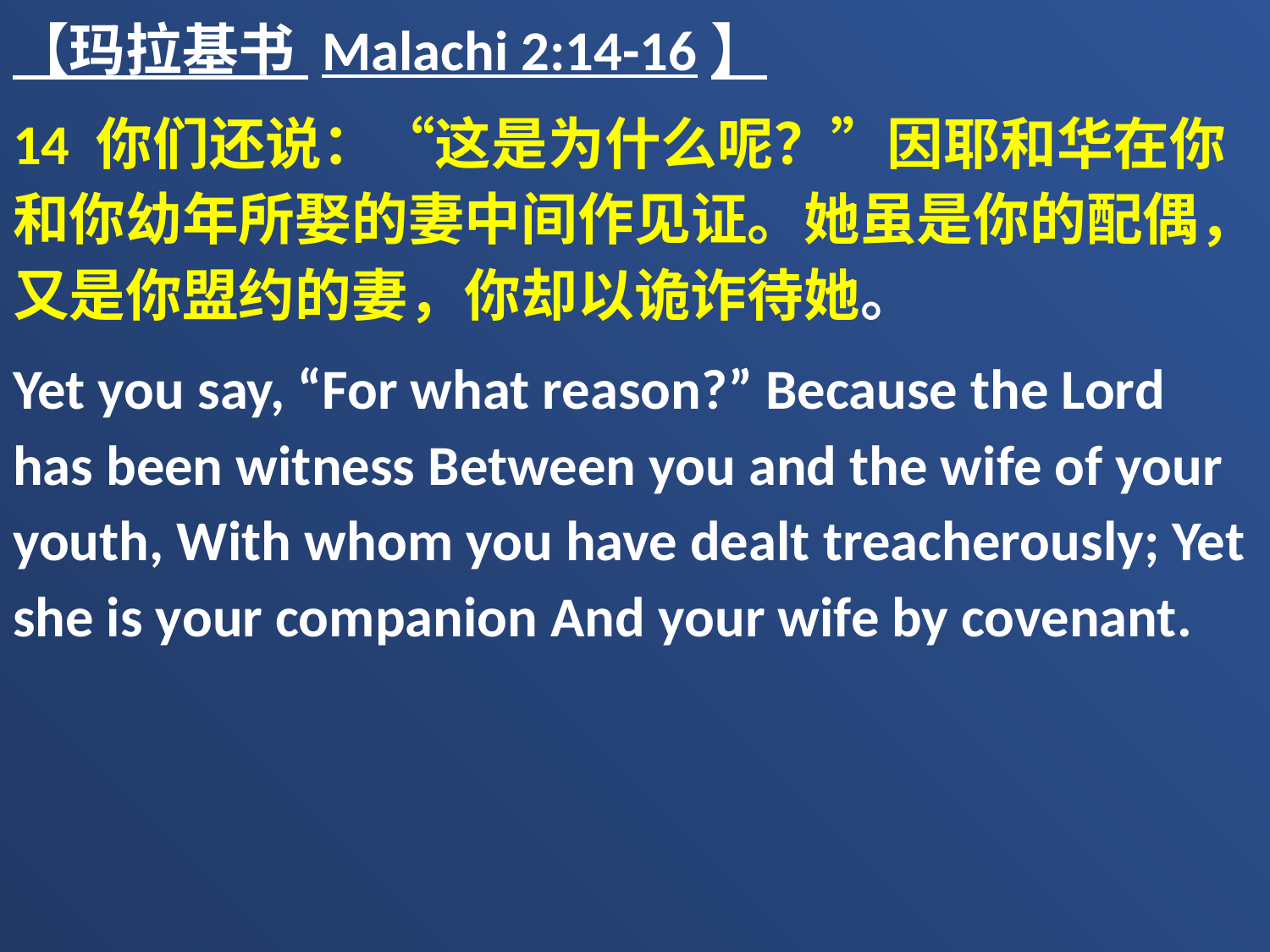

【玛拉基书 Malachi 2:14-16】
14 你们还说：“这是为什么呢？”因耶和华在你和你幼年所娶的妻中间作见证。她虽是你的配偶，又是你盟约的妻，你却以诡诈待她。
Yet you say, “For what reason?” Because the Lord has been witness Between you and the wife of your youth, With whom you have dealt treacherously; Yet she is your companion And your wife by covenant.